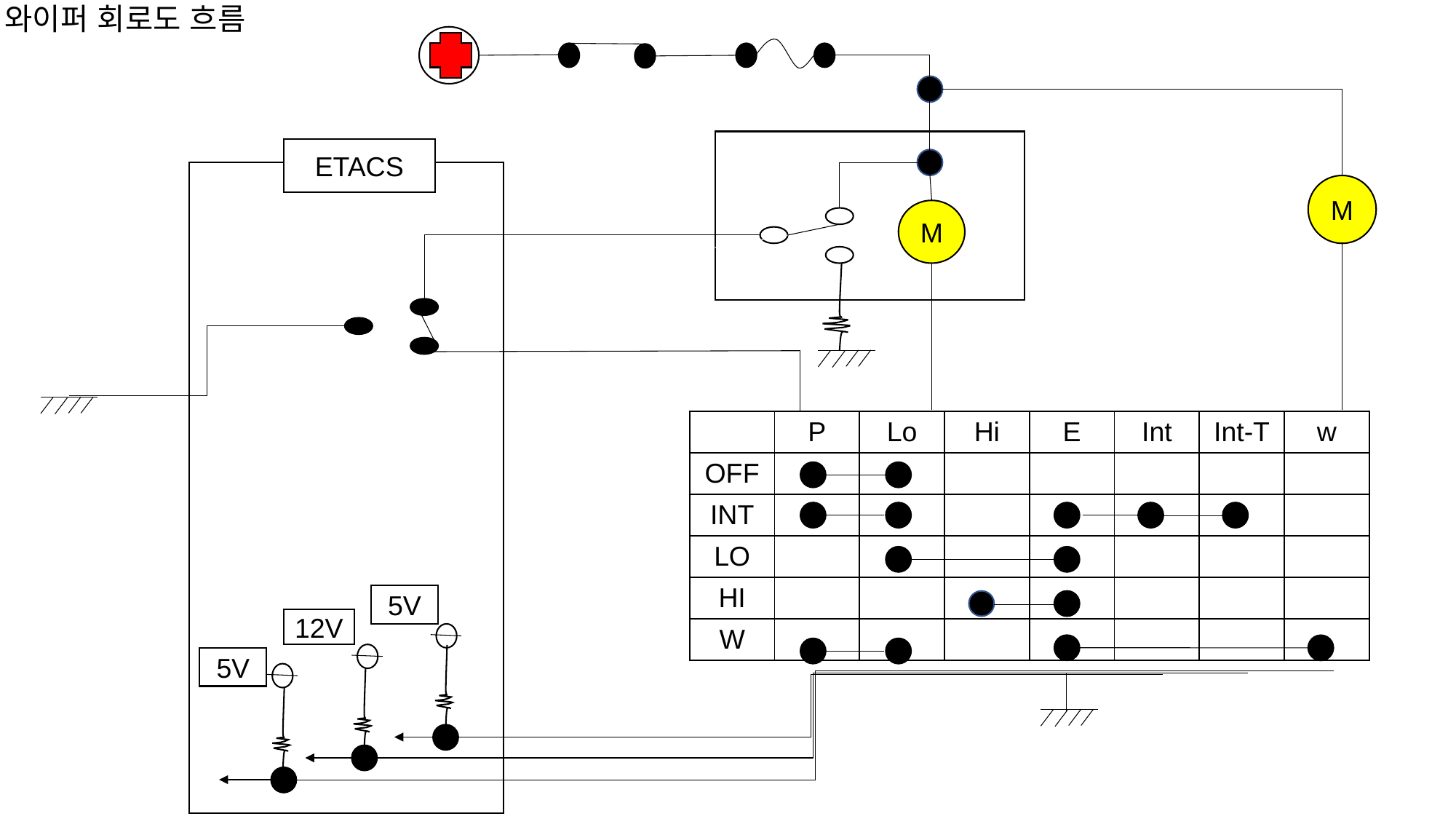

# 와이퍼 회로도 흐름

M

ETACS

M

|  | P | Lo | Hi | E | Int | Int-T | w |
| --- | --- | --- | --- | --- | --- | --- | --- |
| OFF |  |  |  |  |  |  |  |
| INT |  |  |  |  |  |  |  |
| LO |  |  |  |  |  |  |  |
| HI |  |  |  |  |  |  |  |
| W |  |  |  |  |  |  |  |

5V

12V

5V